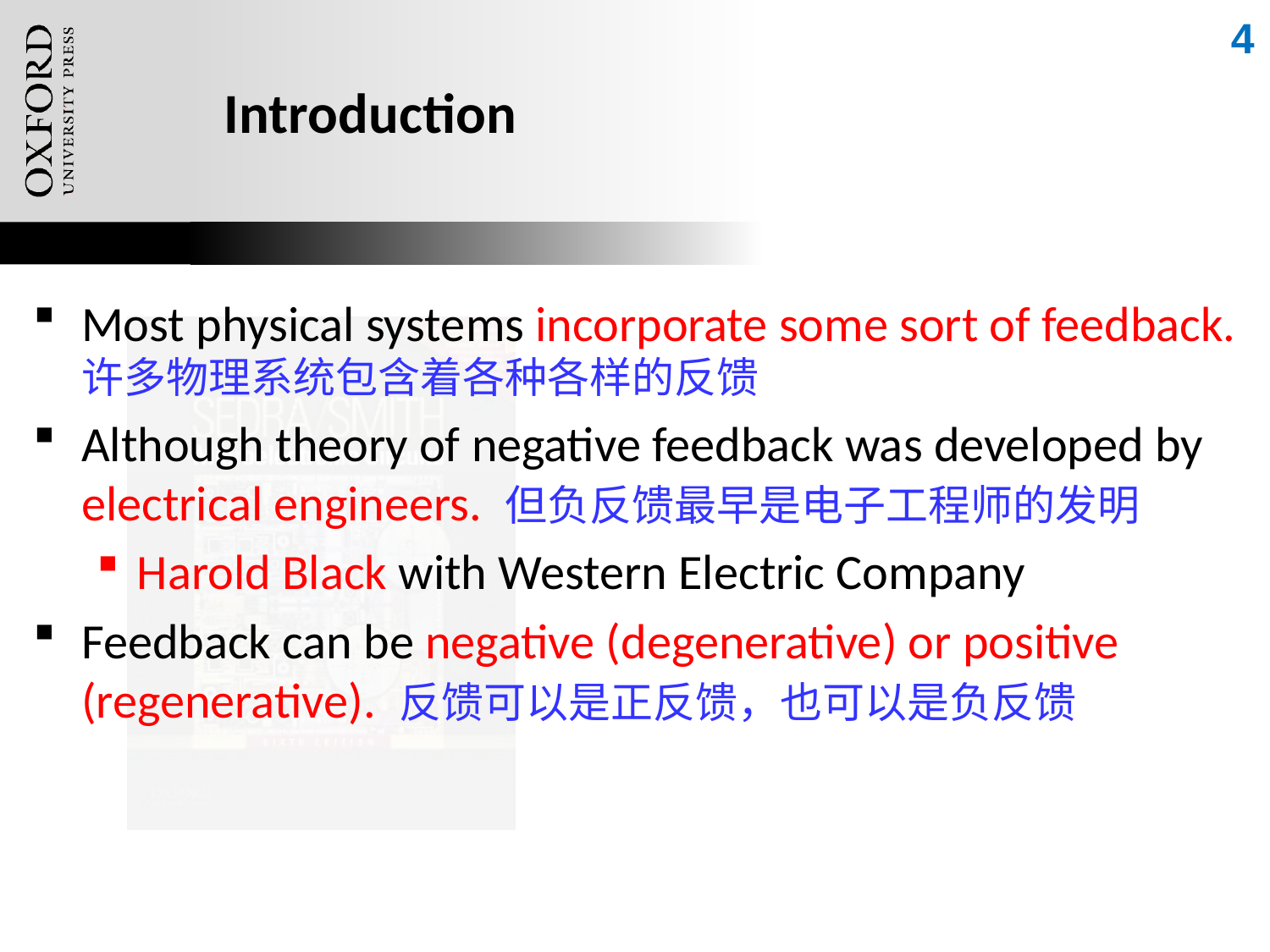

4
# Introduction
Most physical systems incorporate some sort of feedback. 许多物理系统包含着各种各样的反馈
Although theory of negative feedback was developed by electrical engineers. 但负反馈最早是电子工程师的发明
Harold Black with Western Electric Company
Feedback can be negative (degenerative) or positive (regenerative). 反馈可以是正反馈，也可以是负反馈